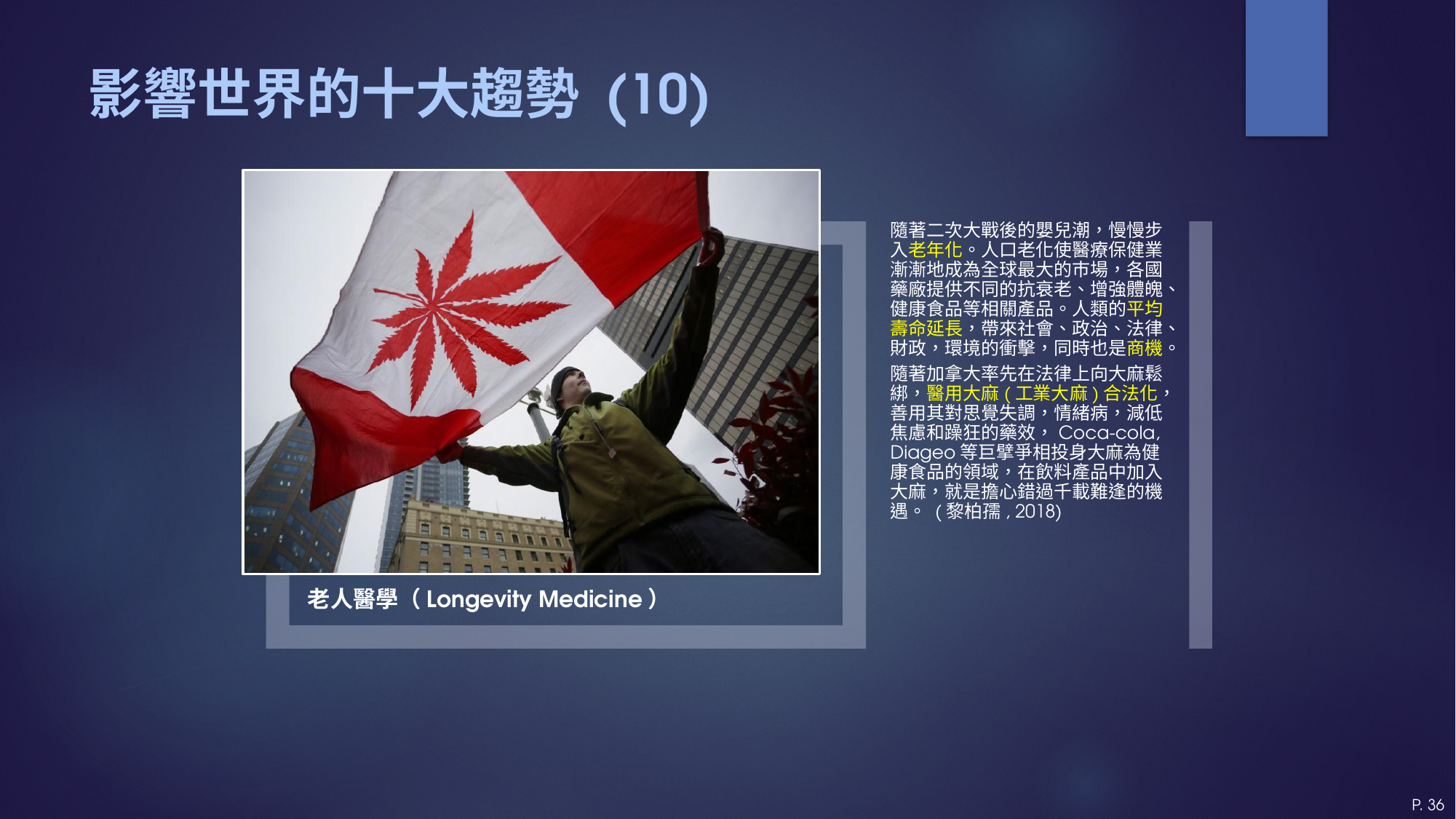

# 影響世界的十大趨勢 (10)
老人醫學（Longevity Medicine）
隨著二次大戰後的嬰兒潮，慢慢步入老年化。人口老化使醫療保健業漸漸地成為全球最大的巿場，各國藥廠提供不同的抗衰老、增強體魄、健康食品等相關產品。人類的平均壽命延長，帶來社會、政治、法律、財政，環境的衝擊，同時也是商機。
隨著加拿大率先在法律上向大麻鬆綁，醫用大麻(工業大麻)合法化，善用其對思覺失調，情緒病，減低焦慮和躁狂的藥效，Coca-cola, Diageo等巨擘爭相投身大麻為健康食品的領域，在飲料產品中加入大麻，就是擔心錯過千載難逢的機遇。 (黎柏孺, 2018)

P. 36